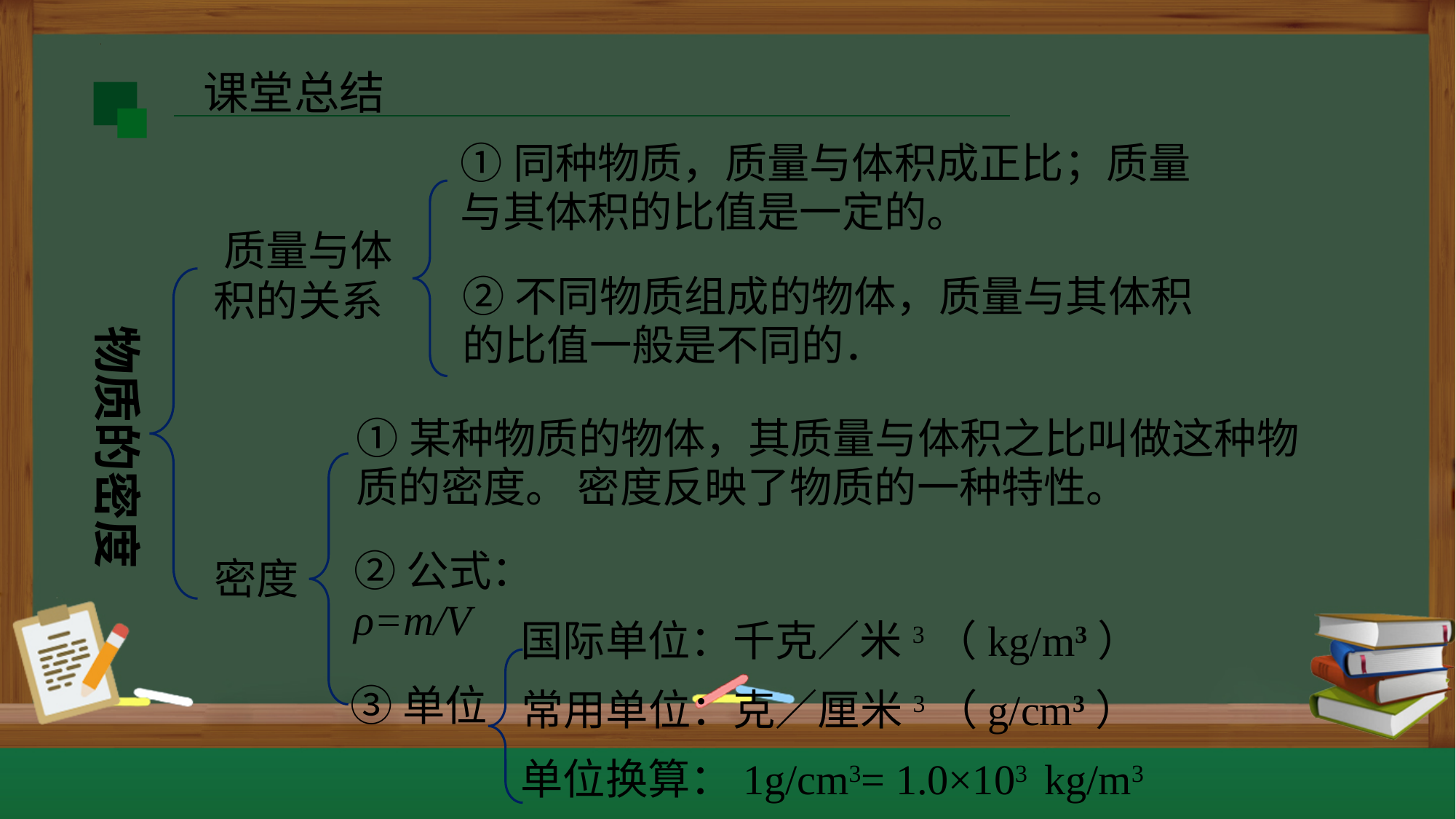

课堂总结

①同种物质，质量与体积成正比；质量与其体积的比值是一定的。

 质量与体
积的关系
②不同物质组成的物体，质量与其体积的比值一般是不同的．

物质的密度
①某种物质的物体，其质量与体积之比叫做这种物质的密度。 密度反映了物质的一种特性。

②公式：ρ=m/V
密度
国际单位：千克／米3（kg/m3）

③单位
常用单位：克／厘米3（g/cm3）

单位换算：1g/cm3= 1.0×103  kg/m3